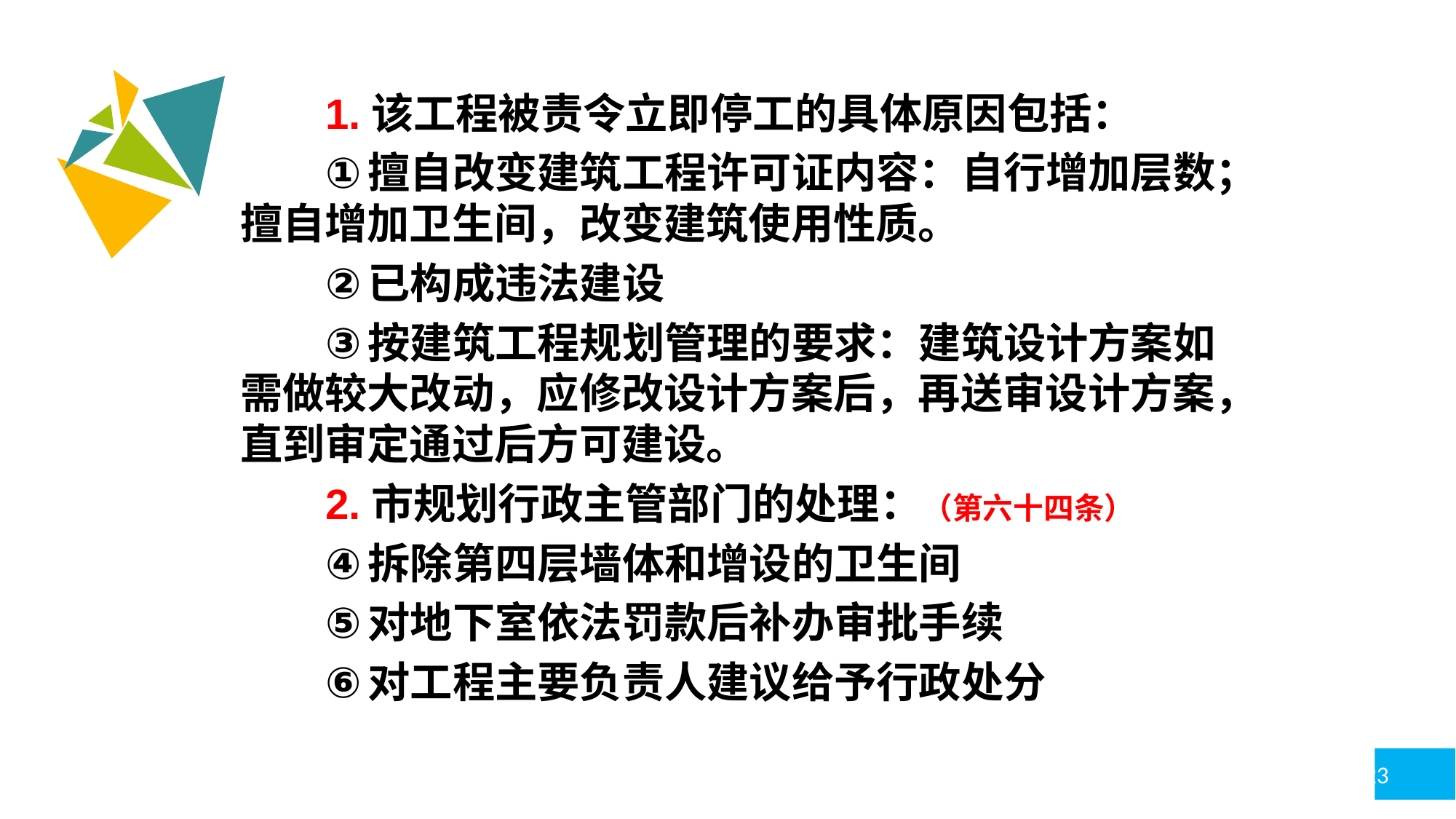

1.该工程被责令立即停工的具体原因包括：
擅自改变建筑工程许可证内容：自行增加层数；擅自增加卫生间，改变建筑使用性质。
已构成违法建设
按建筑工程规划管理的要求：建筑设计方案如需做较大改动，应修改设计方案后，再送审设计方案，直到审定通过后方可建设。
2.市规划行政主管部门的处理：（第六十四条）
拆除第四层墙体和增设的卫生间
对地下室依法罚款后补办审批手续
对工程主要负责人建议给予行政处分
4.2  城乡规划法规